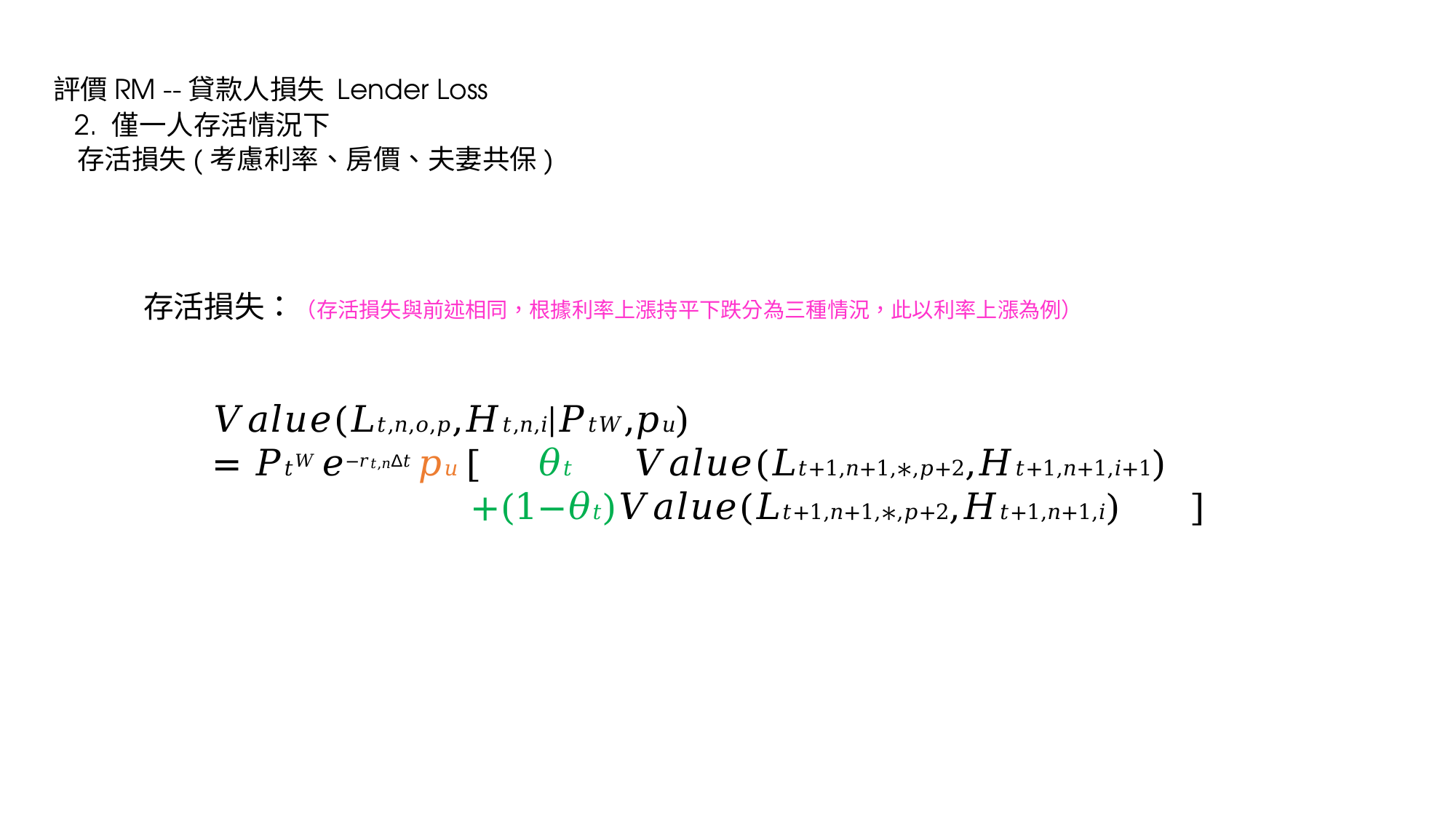

評價RM --貸款人損失 Lender Loss
2. 僅一人存活情況下
存活損失(考慮利率、房價、夫妻共保)
存活損失：（存活損失與前述相同，根據利率上漲持平下跌分為三種情況，此以利率上漲為例）
𝑉𝑎𝑙𝑢𝑒(𝐿𝑡,𝑛,𝑜,𝑝,𝐻𝑡,𝑛,𝑖|𝑃𝑡𝑊,𝑝𝑢)
= 𝑃𝑡𝑊 𝑒−𝑟𝑡,𝑛Δ𝑡 𝑝𝑢 [     𝜃𝑡         𝑉𝑎𝑙𝑢𝑒(𝐿𝑡+1,𝑛+1,∗,𝑝+2,𝐻𝑡+1,𝑛+1,𝑖+1)
	             +(1−𝜃𝑡)𝑉𝑎𝑙𝑢𝑒(𝐿𝑡+1,𝑛+1,∗,𝑝+2,𝐻𝑡+1,𝑛+1,𝑖)      ]